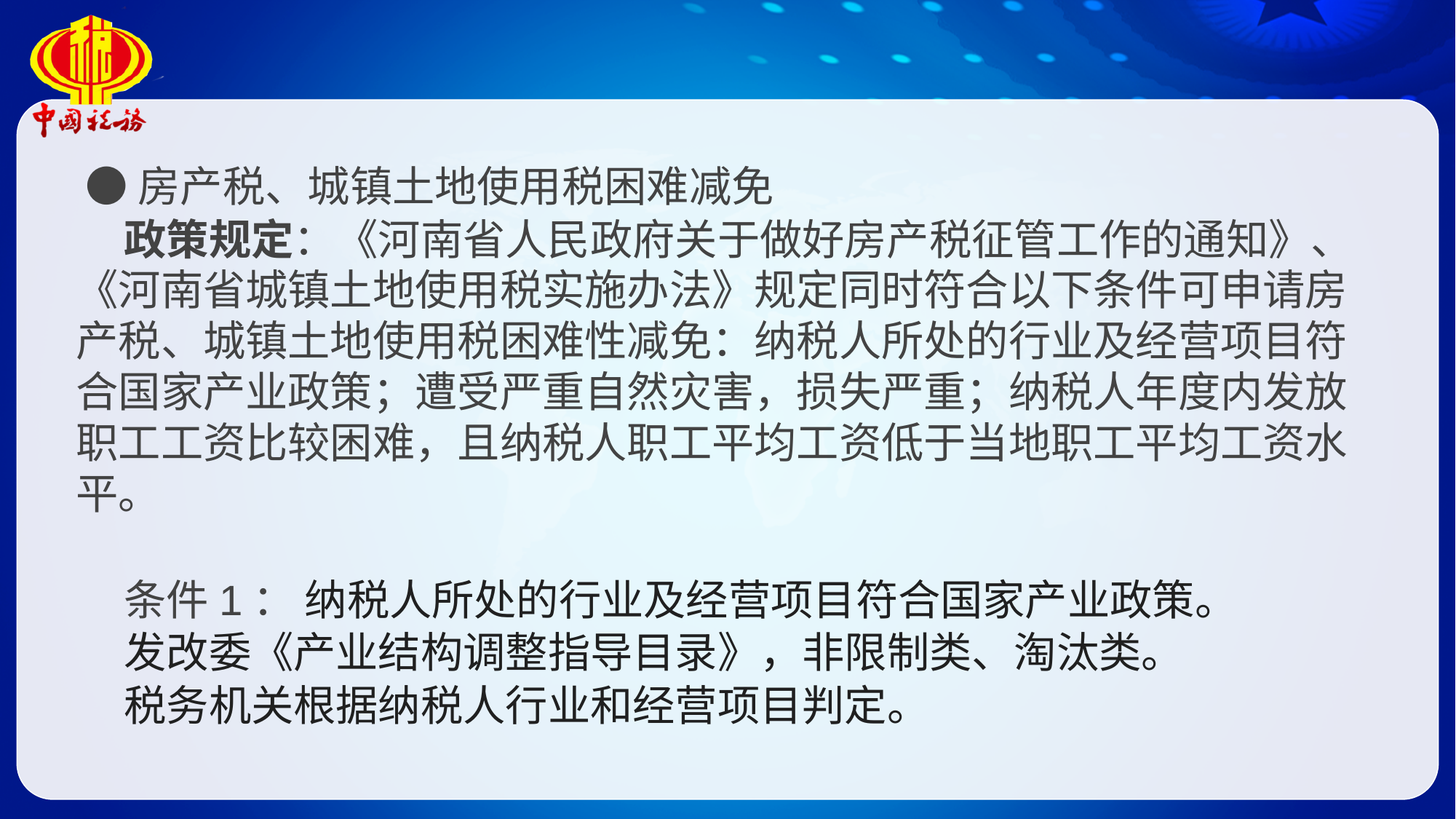

●房产税、城镇土地使用税困难减免
    政策规定：《河南省人民政府关于做好房产税征管工作的通知》、《河南省城镇土地使用税实施办法》规定同时符合以下条件可申请房产税、城镇土地使用税困难性减免：纳税人所处的行业及经营项目符合国家产业政策；遭受严重自然灾害，损失严重；纳税人年度内发放职工工资比较困难，且纳税人职工平均工资低于当地职工平均工资水平。

    条件1： 纳税人所处的行业及经营项目符合国家产业政策。
    发改委《产业结构调整指导目录》，非限制类、淘汰类。
    税务机关根据纳税人行业和经营项目判定。